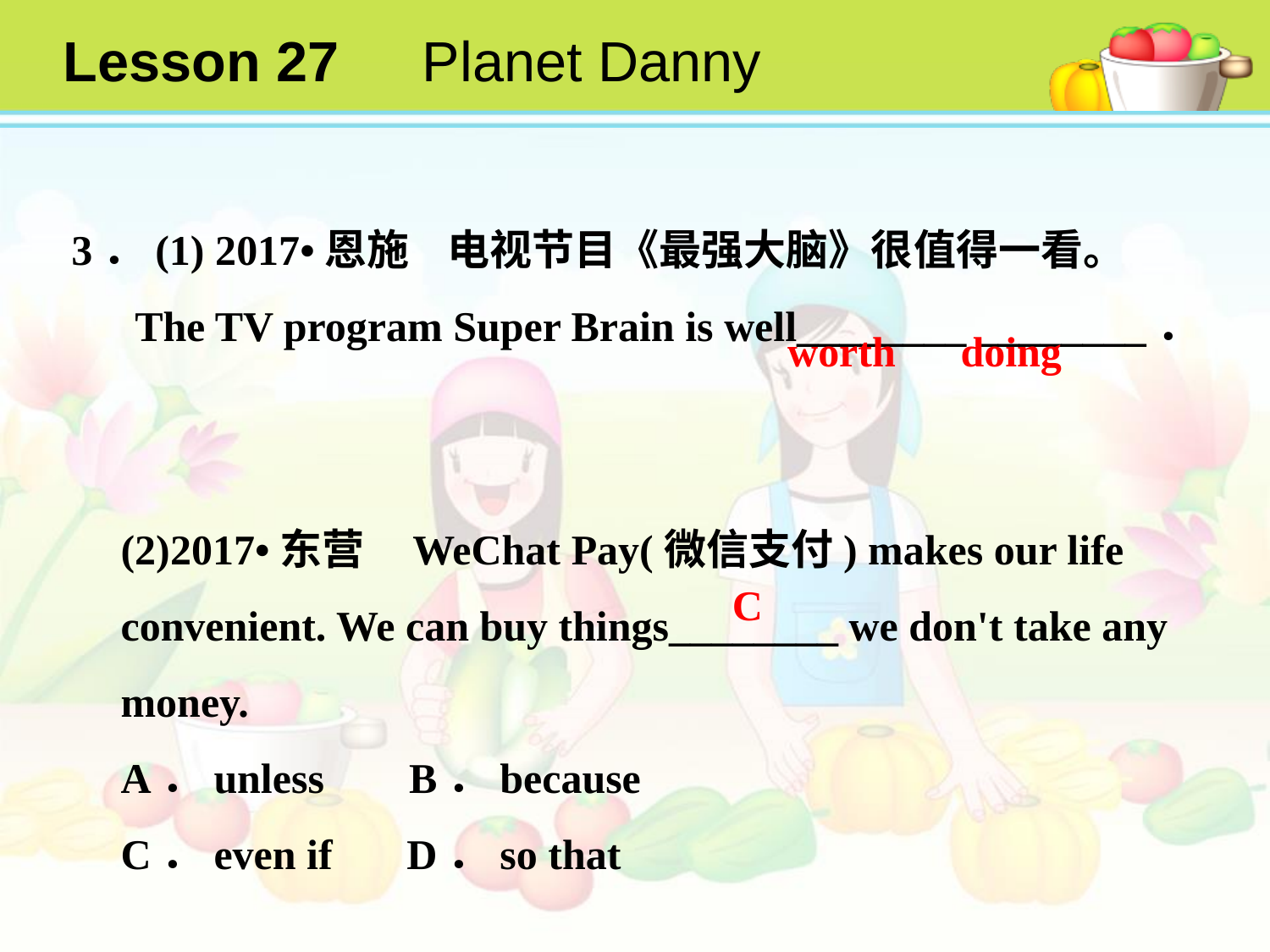

Lesson 27　Planet Danny
#
3．(1) 2017•恩施    电视节目《最强大脑》很值得一看。
      The TV program Super Brain is well________ ________．
worth
doing
(2)2017•东营    WeChat Pay(微信支付) makes our life convenient. We can buy things________ we don't take any money.
A．unless        B．because
C．even if       D．so that
C